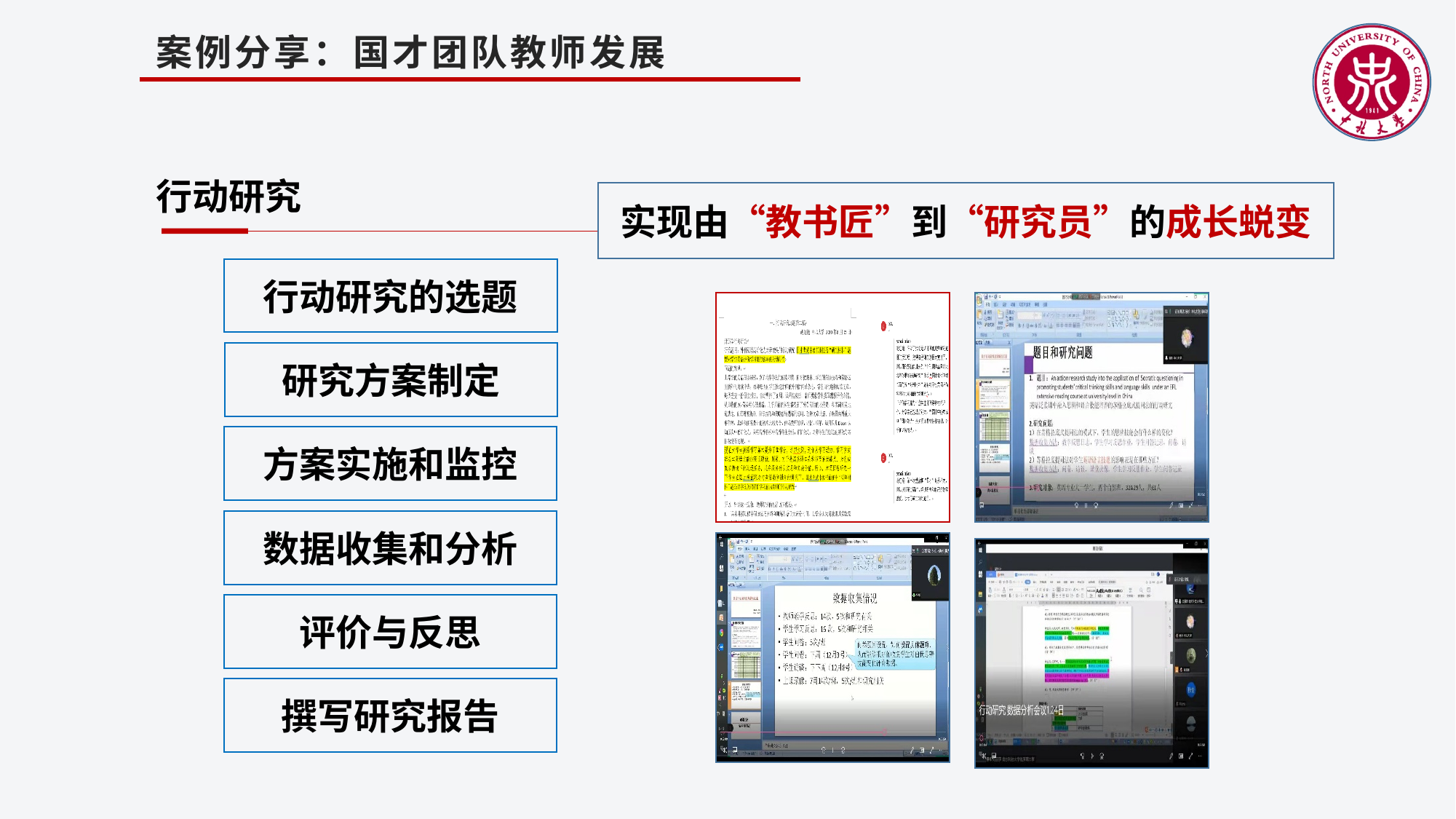

案例分享：国才团队教师发展
行动研究

实现由“教书匠”到“研究员”的成长蜕变
行动研究的选题
研究方案制定
方案实施和监控
数据收集和分析
评价与反思
撰写研究报告